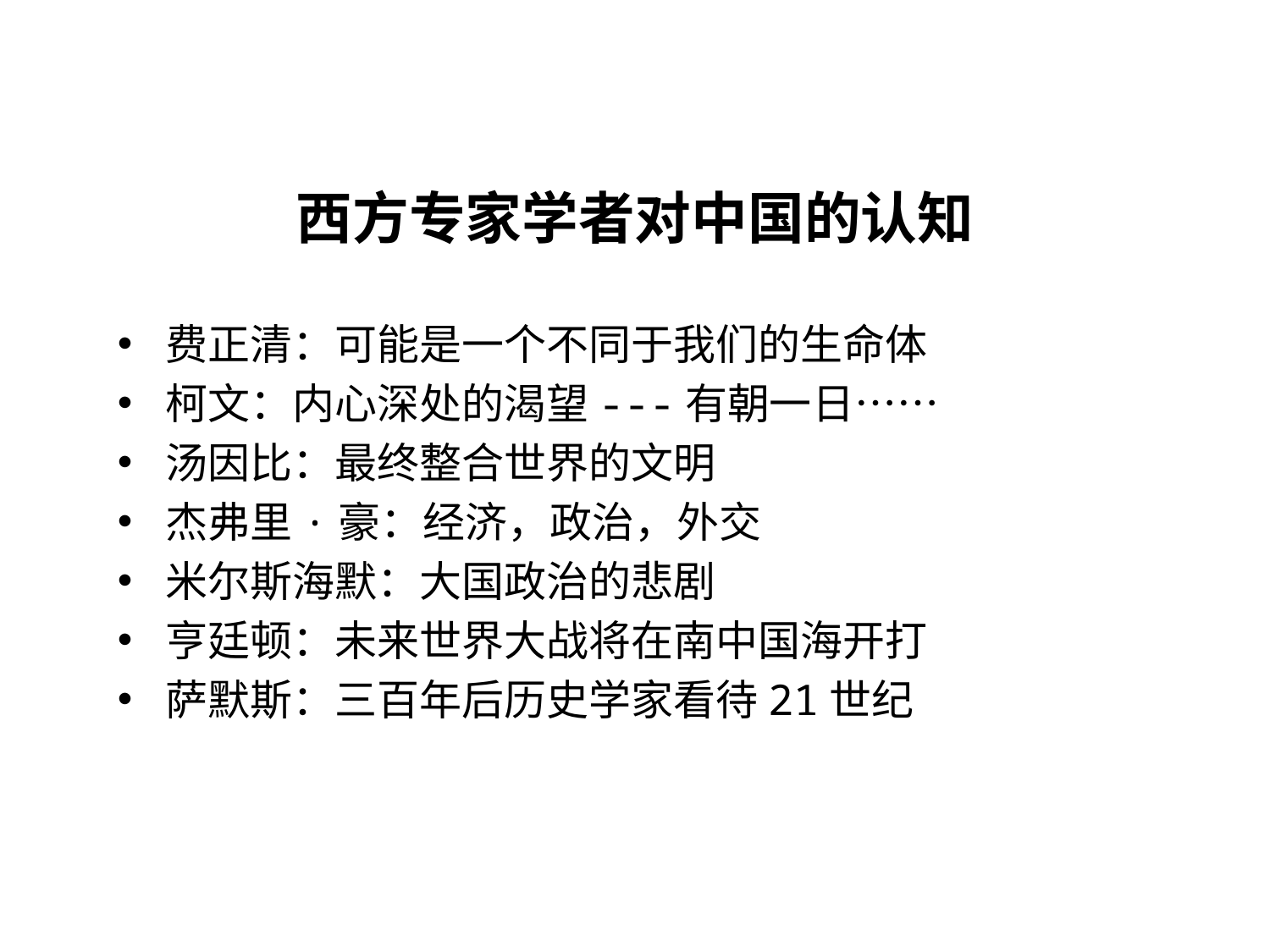

西方专家学者对中国的认知

费正清：可能是一个不同于我们的生命体
柯文：内心深处的渴望---有朝一日……
汤因比：最终整合世界的文明
杰弗里·豪：经济，政治，外交
米尔斯海默：大国政治的悲剧
亨廷顿：未来世界大战将在南中国海开打
萨默斯：三百年后历史学家看待21世纪
IWEP